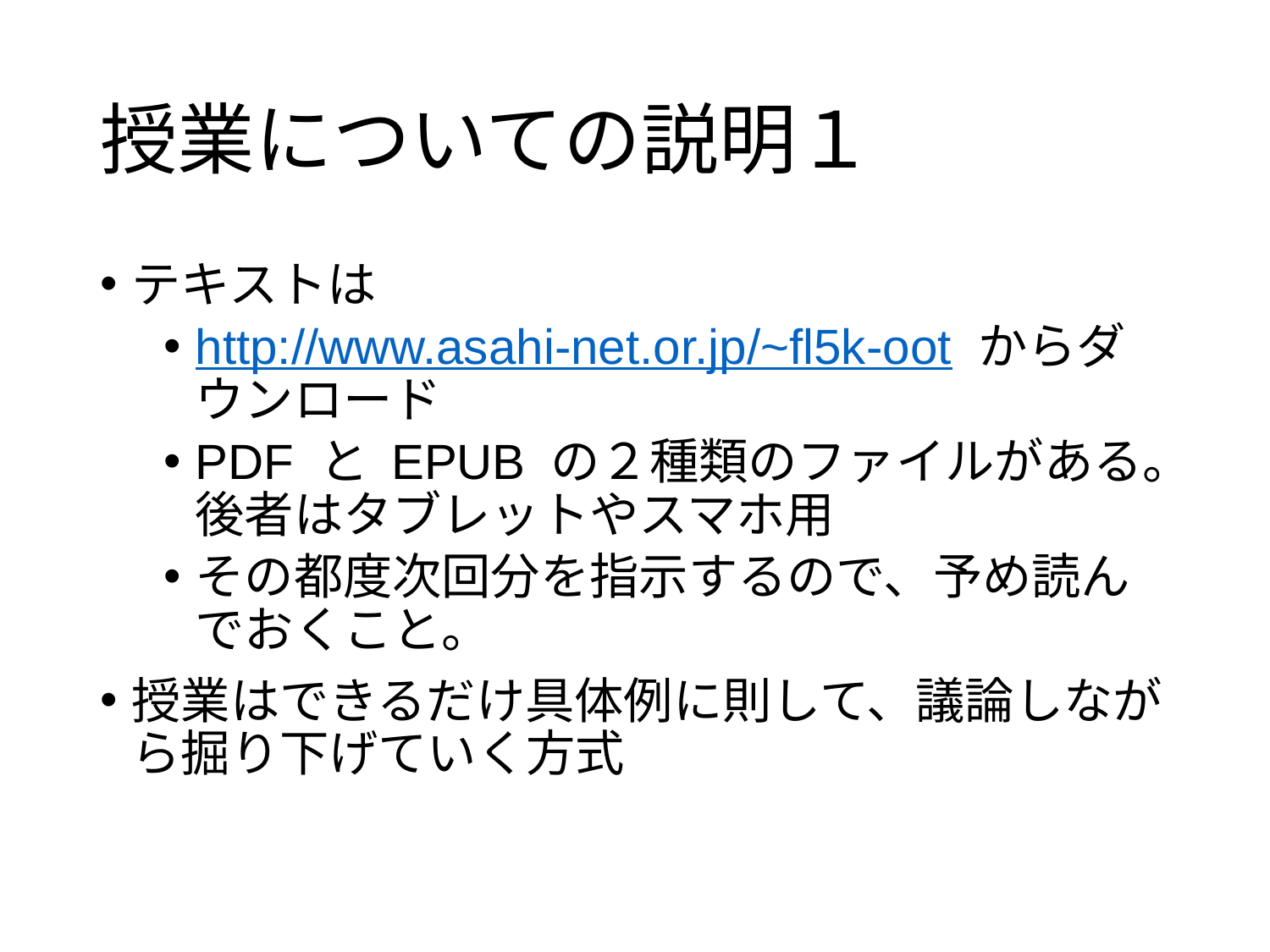

# 授業についての説明１
テキストは
http://www.asahi-net.or.jp/~fl5k-oot からダウンロード
PDF と EPUB の２種類のファイルがある。後者はタブレットやスマホ用
その都度次回分を指示するので、予め読んでおくこと。
授業はできるだけ具体例に則して、議論しながら掘り下げていく方式